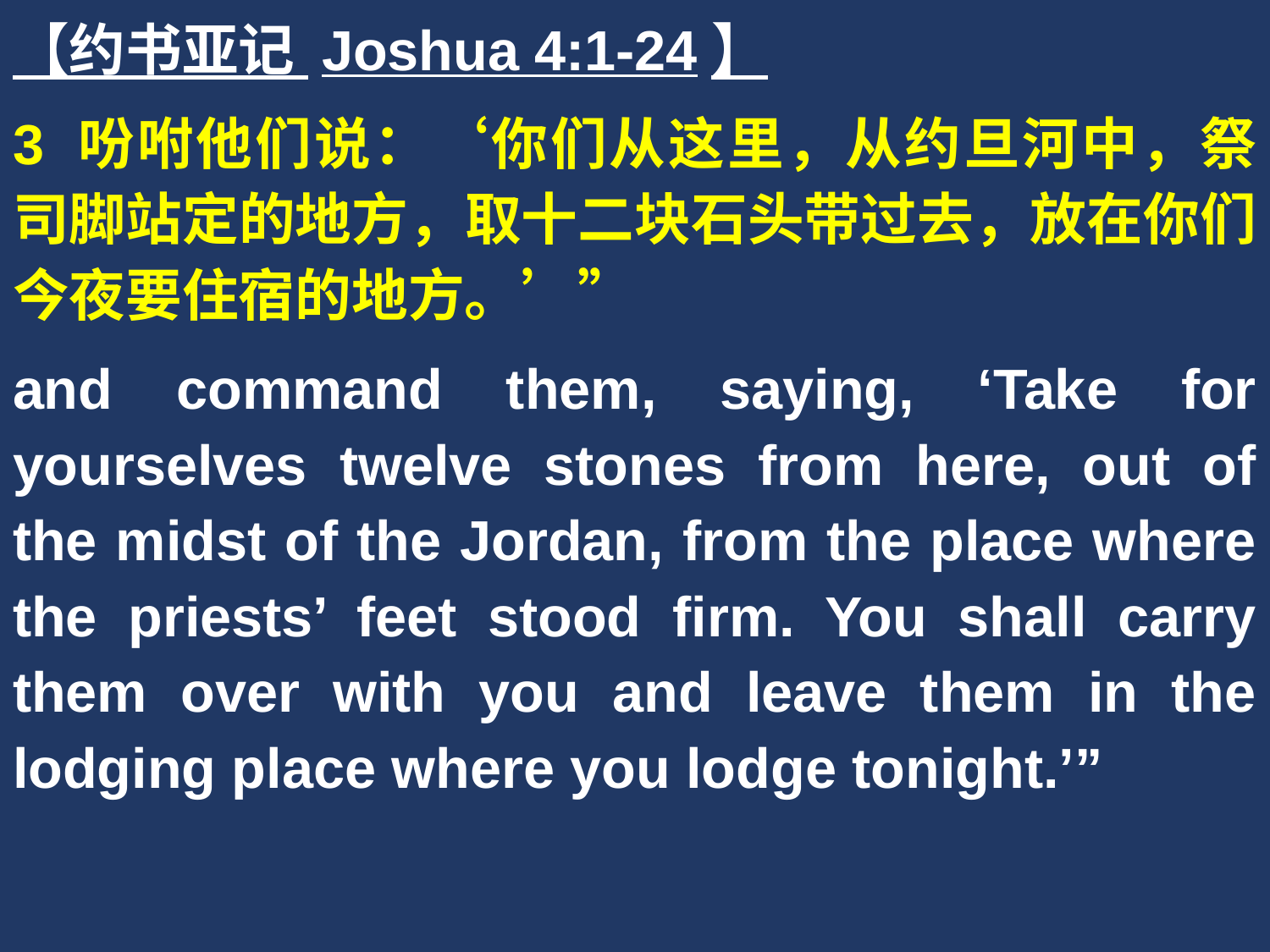

【约书亚记 Joshua 4:1-24】
3 吩咐他们说：‘你们从这里，从约旦河中，祭司脚站定的地方，取十二块石头带过去，放在你们今夜要住宿的地方。’”
and command them, saying, ‘Take for yourselves twelve stones from here, out of the midst of the Jordan, from the place where the priests’ feet stood firm. You shall carry them over with you and leave them in the lodging place where you lodge tonight.’”